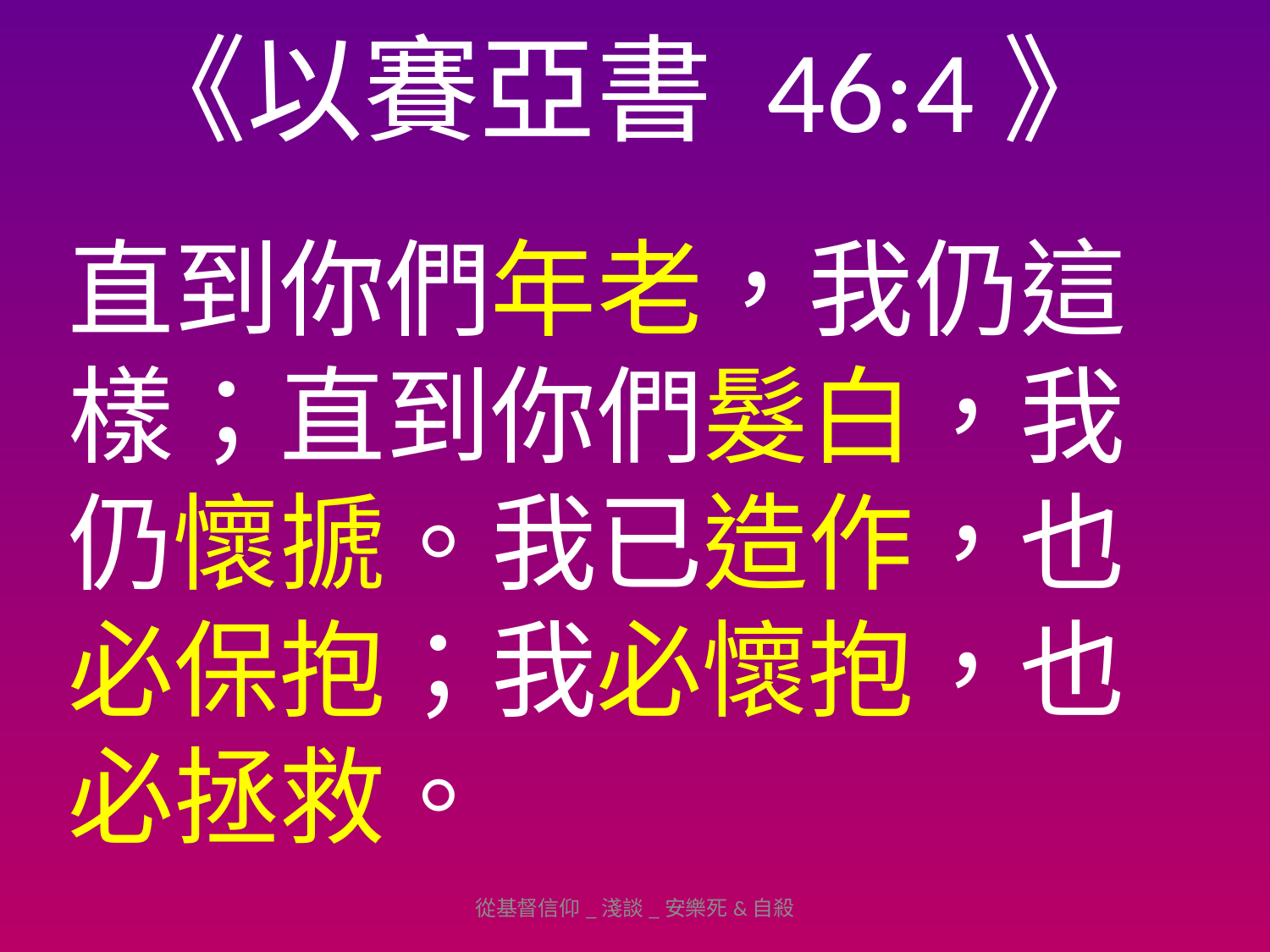

# 《以賽亞書 46:4》
直到你們年老，我仍這樣；直到你們髮白，我仍懷搋。我已造作，也必保抱；我必懷抱，也必拯救。
從基督信仰_淺談_安樂死&自殺